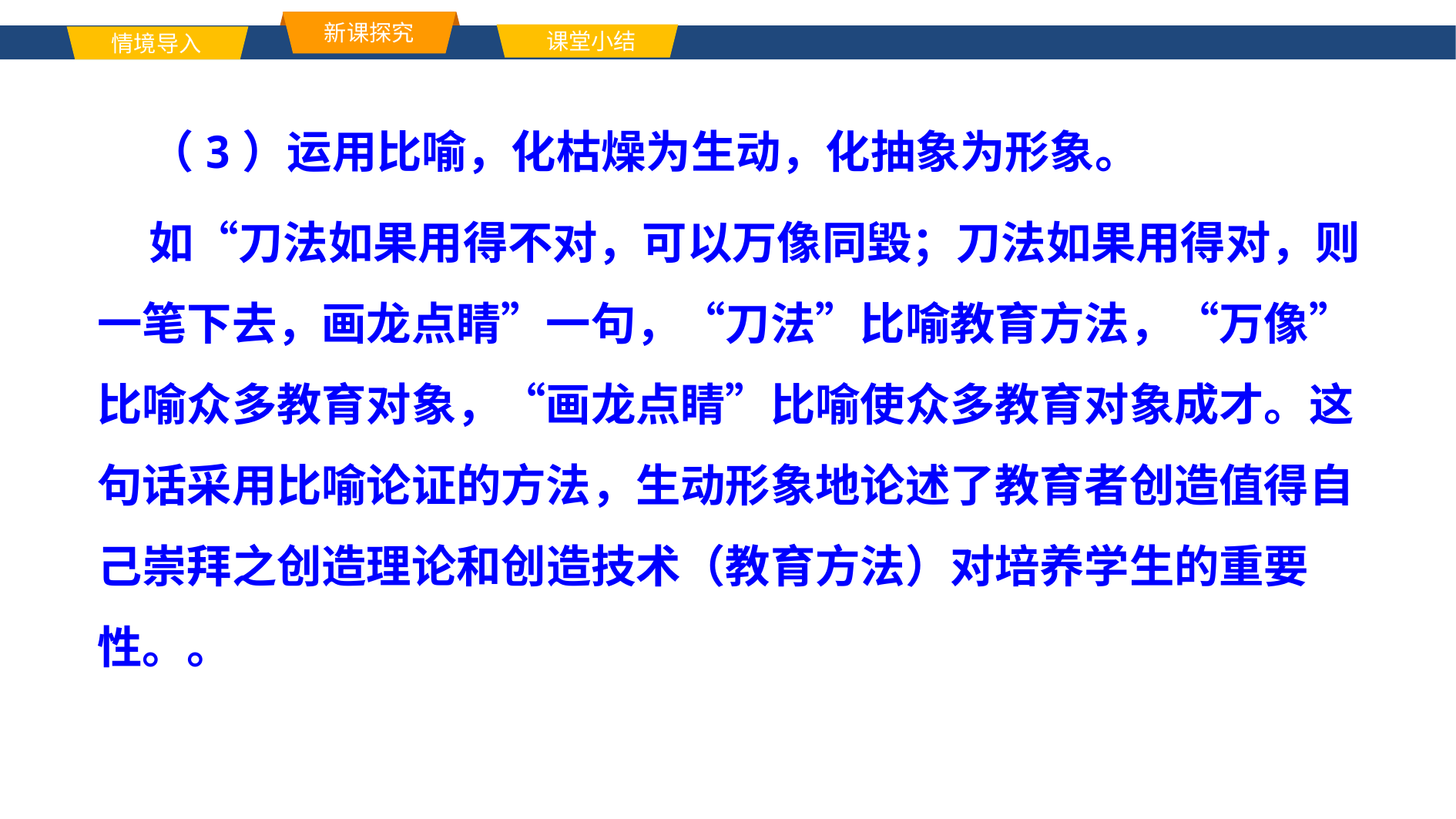

新课探究
课堂小结

情境导入

单击此处添加标题文本内容
    （3）运用比喻，化枯燥为生动，化抽象为形象。
    如“刀法如果用得不对，可以万像同毀；刀法如果用得对，则一笔下去，画龙点睛”一句，“刀法”比喻教育方法，“万像”比喻众多教育对象，“画龙点睛”比喻使众多教育对象成才。这句话采用比喻论证的方法，生动形象地论述了教育者创造值得自己崇拜之创造理论和创造技术（教育方法）对培养学生的重要性。。